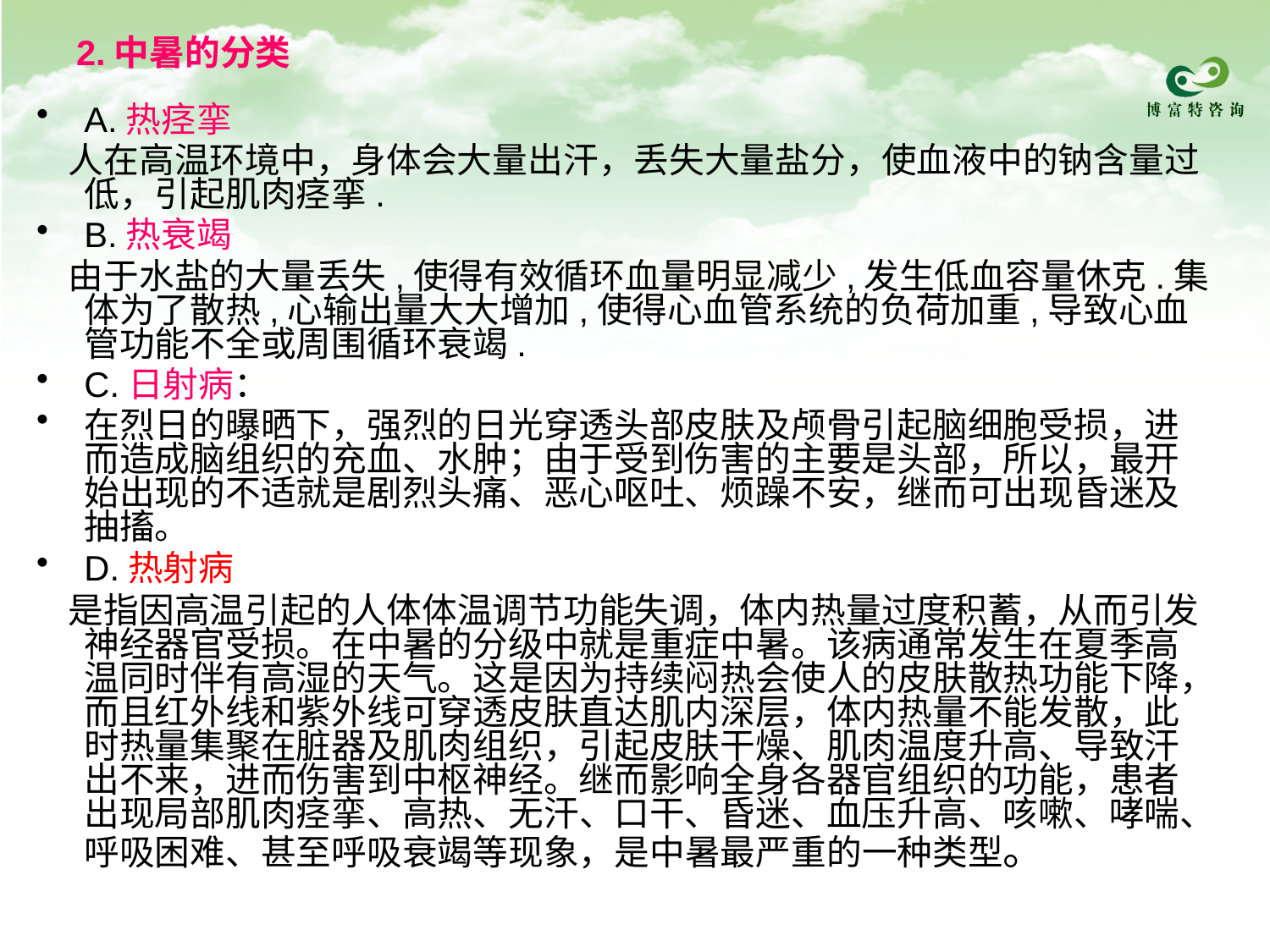

# 2.中暑的分类
A.热痉挛
   人在高温环境中，身体会大量出汗，丢失大量盐分，使血液中的钠含量过低，引起肌肉痉挛.
B.热衰竭
   由于水盐的大量丢失,使得有效循环血量明显减少,发生低血容量休克.集体为了散热,心输出量大大增加,使得心血管系统的负荷加重,导致心血管功能不全或周围循环衰竭.
C.日射病：
在烈日的曝晒下，强烈的日光穿透头部皮肤及颅骨引起脑细胞受损，进而造成脑组织的充血、水肿；由于受到伤害的主要是头部，所以，最开始出现的不适就是剧烈头痛、恶心呕吐、烦躁不安，继而可出现昏迷及抽搐。
D.热射病
   是指因高温引起的人体体温调节功能失调，体内热量过度积蓄，从而引发神经器官受损。在中暑的分级中就是重症中暑。该病通常发生在夏季高温同时伴有高湿的天气。这是因为持续闷热会使人的皮肤散热功能下降，而且红外线和紫外线可穿透皮肤直达肌内深层，体内热量不能发散，此时热量集聚在脏器及肌肉组织，引起皮肤干燥、肌肉温度升高、导致汗出不来，进而伤害到中枢神经。继而影响全身各器官组织的功能，患者出现局部肌肉痉挛、高热、无汗、口干、昏迷、血压升高、咳嗽、哮喘、呼吸困难、甚至呼吸衰竭等现象，是中暑最严重的一种类型。